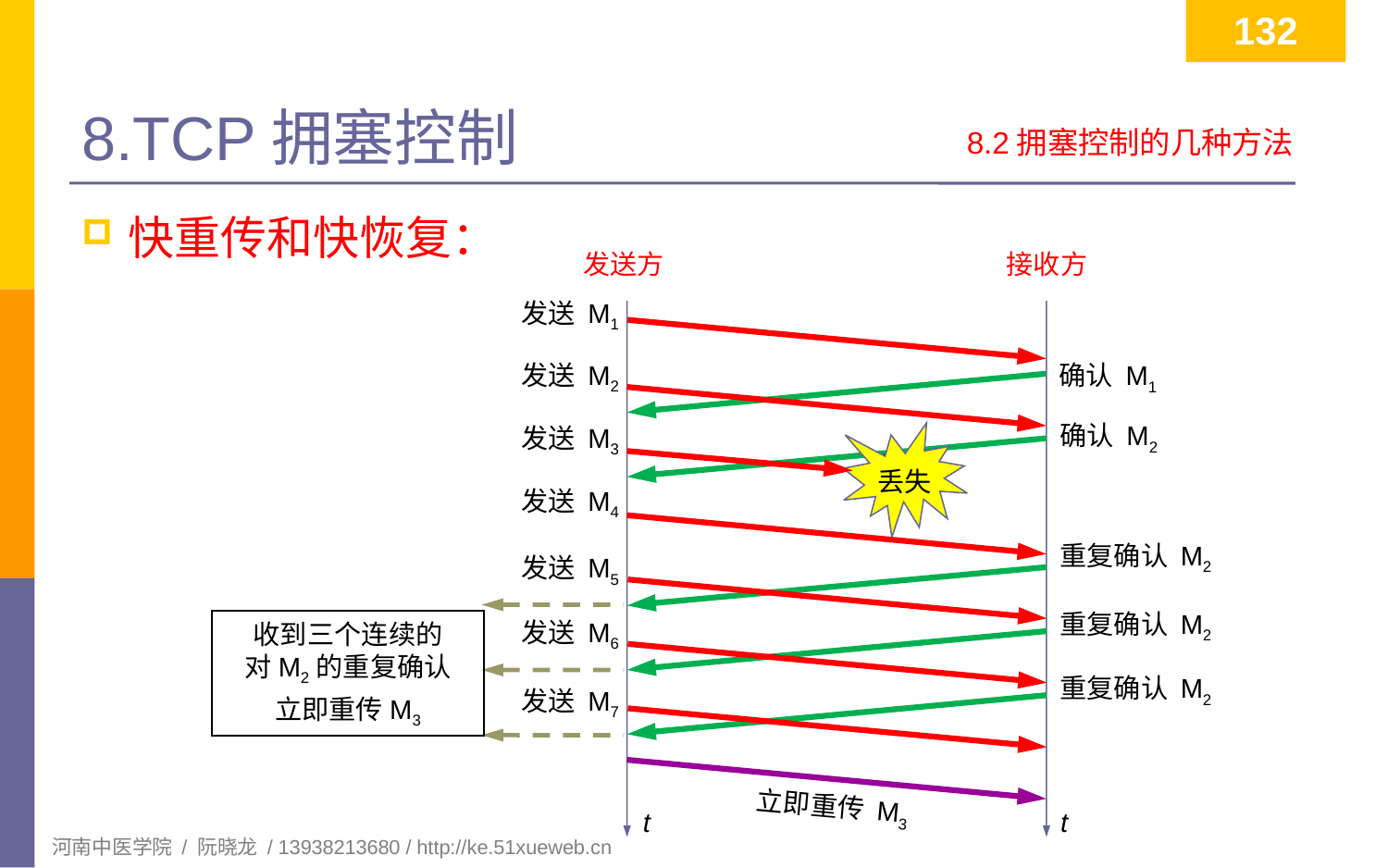

132
# 8.TCP拥塞控制
8.2拥塞控制的几种方法
快重传和快恢复：
发送方
接收方
发送 M1

发送 M2
 确认 M1

 确认 M2
发送 M3

   ？

丢失
发送 M4

 重复确认 M2
发送 M5

 重复确认 M2

收到三个连续的
对M2的重复确认
立即重传M3
发送 M6

 重复确认 M2
发送 M7

立即重传 M3
t
t